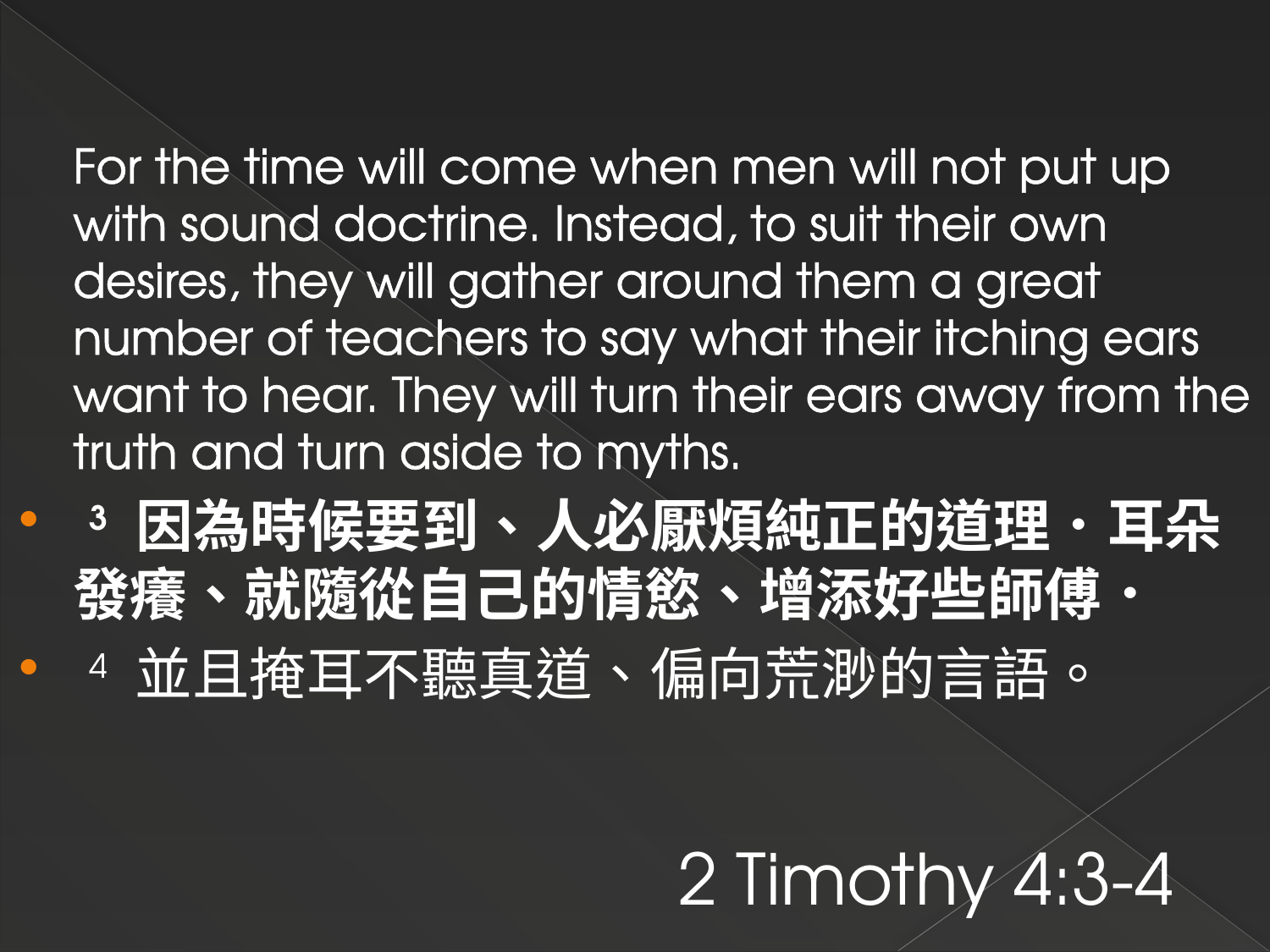

For the time will come when men will not put up with sound doctrine. Instead, to suit their own desires, they will gather around them a great number of teachers to say what their itching ears want to hear. They will turn their ears away from the truth and turn aside to myths.
 3 因為時候要到、人必厭煩純正的道理．耳朵發癢、就隨從自己的情慾、增添好些師傅．
 4 並且掩耳不聽真道、偏向荒渺的言語。
2 Timothy 4:3-4